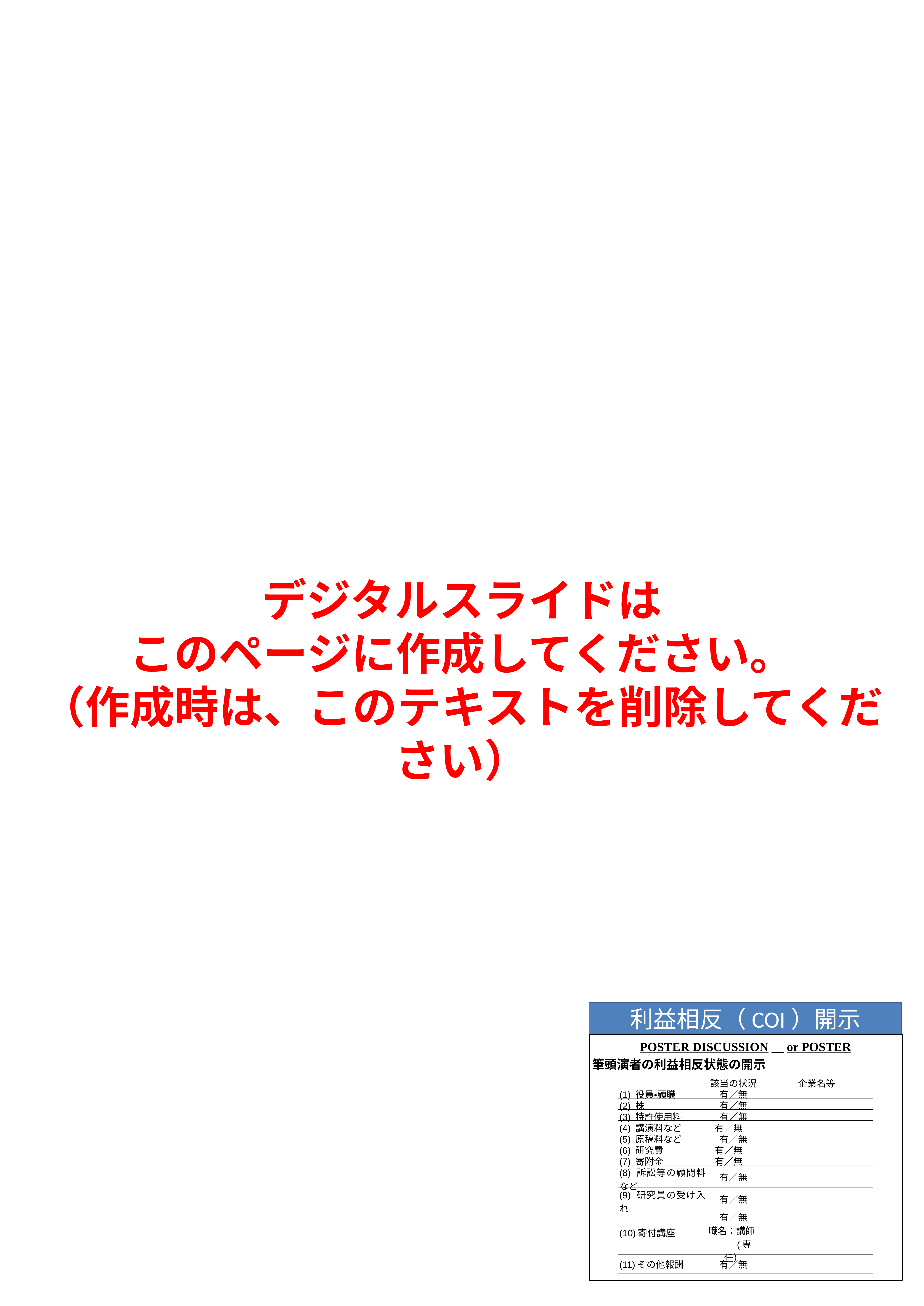

デジタルスライドは
このページに作成してください。
（作成時は、このテキストを削除してください）
利益相反（COI）開示

POSTER DISCUSSION　or POSTER
筆頭演者の利益相反状態の開示
|  | 該当の状況 | 企業名等 |
| --- | --- | --- |
| (1) 役員・顧職 | 有／無 |  |
| (2) 株 | 有／無 |  |
| (3) 特許使用料 | 有／無 |  |
| (4) 講演料など | 有／無 |  |
| (5) 原稿料など | 有／無 |  |
| (6) 研究費 | 有／無 |  |
| (7) 寄附金 | 有／無 |  |
| (8) 訴訟等の顧問料など | 有／無 |  |
| (9) 研究員の受け入れ | 有／無 |  |
| (10)寄付講座 | 有／無 職名：講師 　　(専任） |  |
| (11)その他報酬 | 有／無 |  |